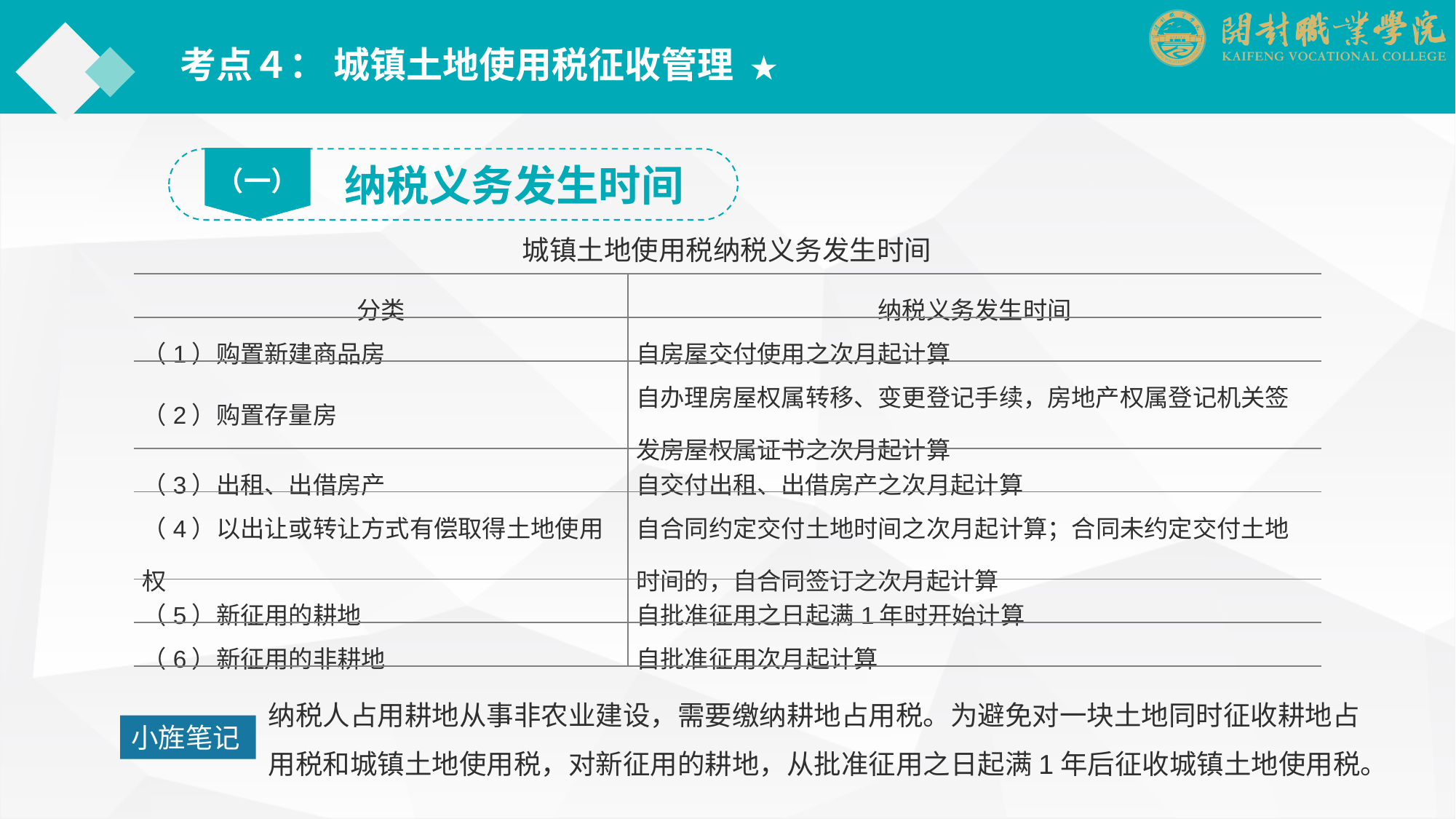

考点４： 城镇土地使用税征收管理  ★
（一）

纳税义务发生时间
城镇土地使用税纳税义务发生时间
| 分类 | 纳税义务发生时间 |
| --- | --- |
| （1）购置新建商品房 | 自房屋交付使用之次月起计算 |
| （2）购置存量房 | 自办理房屋权属转移、变更登记手续，房地产权属登记机关签发房屋权属证书之次月起计算 |
| （3）出租、出借房产 | 自交付出租、出借房产之次月起计算 |
| （4）以出让或转让方式有偿取得土地使用权 | 自合同约定交付土地时间之次月起计算；合同未约定交付土地时间的，自合同签订之次月起计算 |
| （5）新征用的耕地 | 自批准征用之日起满1年时开始计算 |
| （6）新征用的非耕地 | 自批准征用次月起计算 |
纳税人占用耕地从事非农业建设，需要缴纳耕地占用税。为避免对一块土地同时征收耕地占用税和城镇土地使用税，对新征用的耕地，从批准征用之日起满1年后征收城镇土地使用税。
小旌笔记